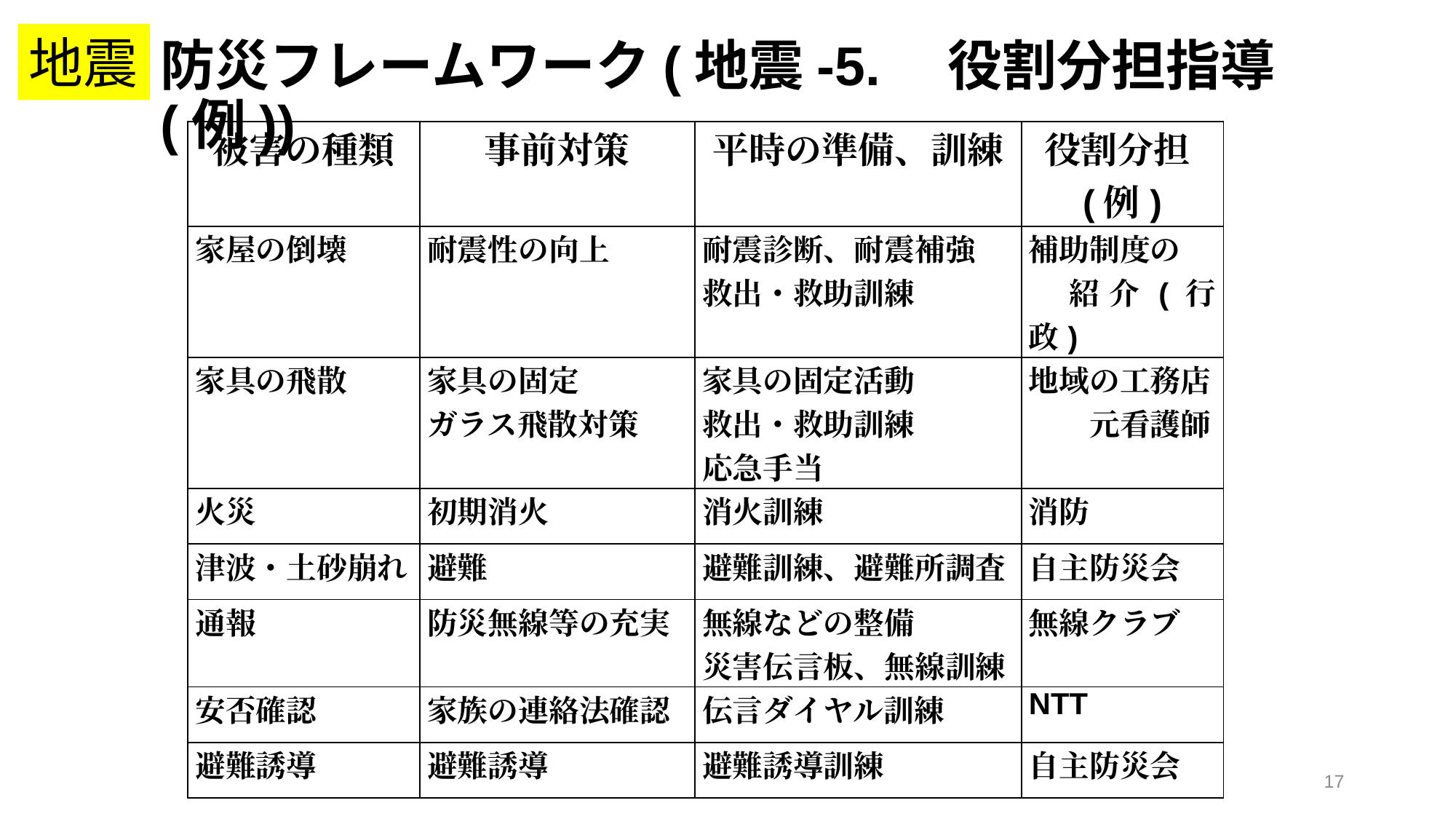

地震
防災フレームワーク(地震-5.　役割分担指導(例))
| 被害の種類 | 事前対策 | 平時の準備、訓練 | 役割分担(例) |
| --- | --- | --- | --- |
| 家屋の倒壊 | 耐震性の向上 | 耐震診断、耐震補強 救出・救助訓練 | 補助制度の 　紹介(行政) |
| 家具の飛散 | 家具の固定 ガラス飛散対策 | 家具の固定活動 救出・救助訓練 応急手当 | 地域の工務店 　　元看護師 |
| 火災 | 初期消火 | 消火訓練 | 消防 |
| 津波・土砂崩れ | 避難 | 避難訓練、避難所調査 | 自主防災会 |
| 通報 | 防災無線等の充実 | 無線などの整備 災害伝言板、無線訓練 | 無線クラブ |
| 安否確認 | 家族の連絡法確認 | 伝言ダイヤル訓練 | NTT |
| 避難誘導 | 避難誘導 | 避難誘導訓練 | 自主防災会 |
17